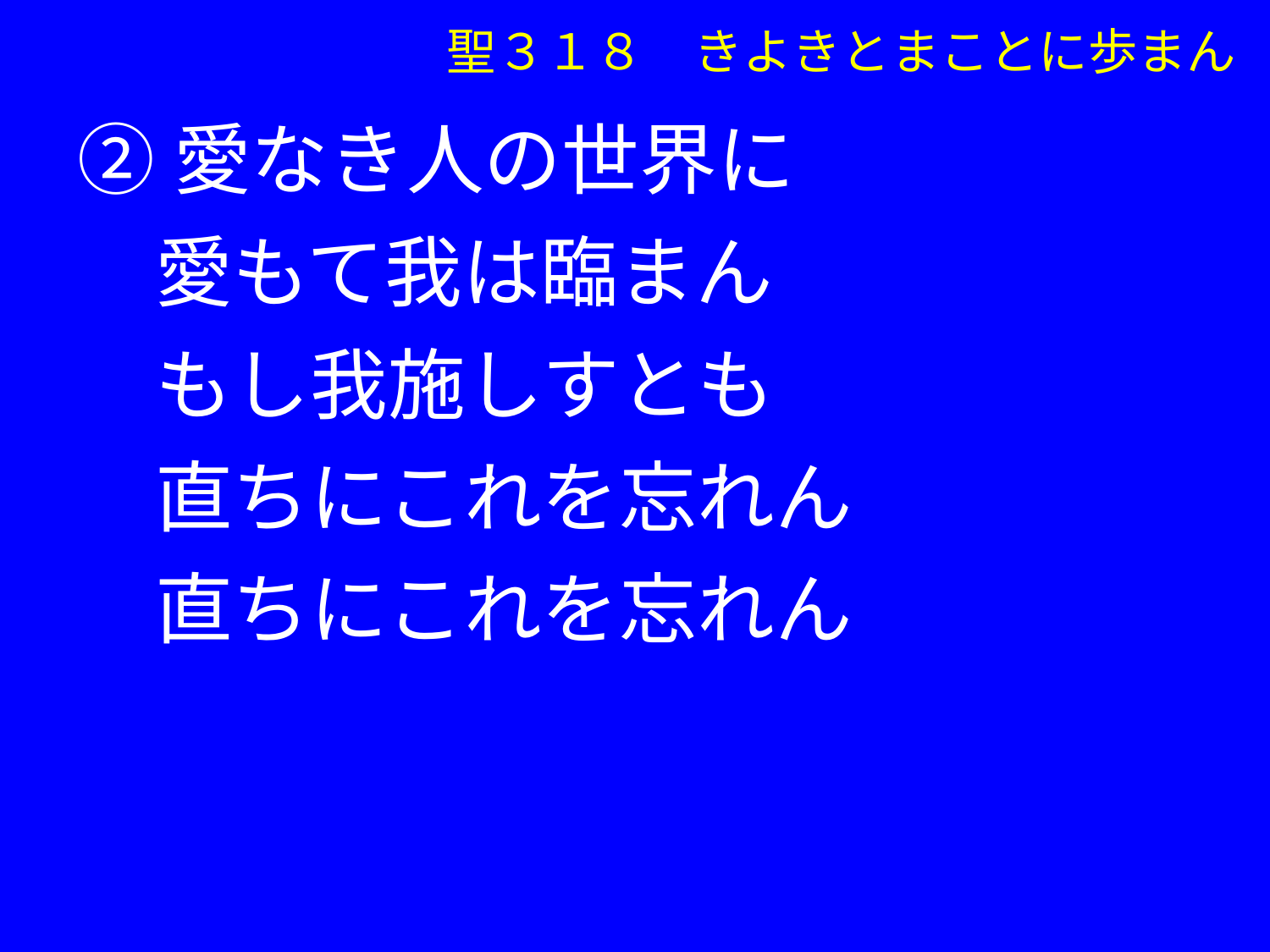

聖３１８　きよきとまことに歩まん
②愛なき人の世界に
　愛もて我は臨まん
　もし我施しすとも
　直ちにこれを忘れん
　直ちにこれを忘れん